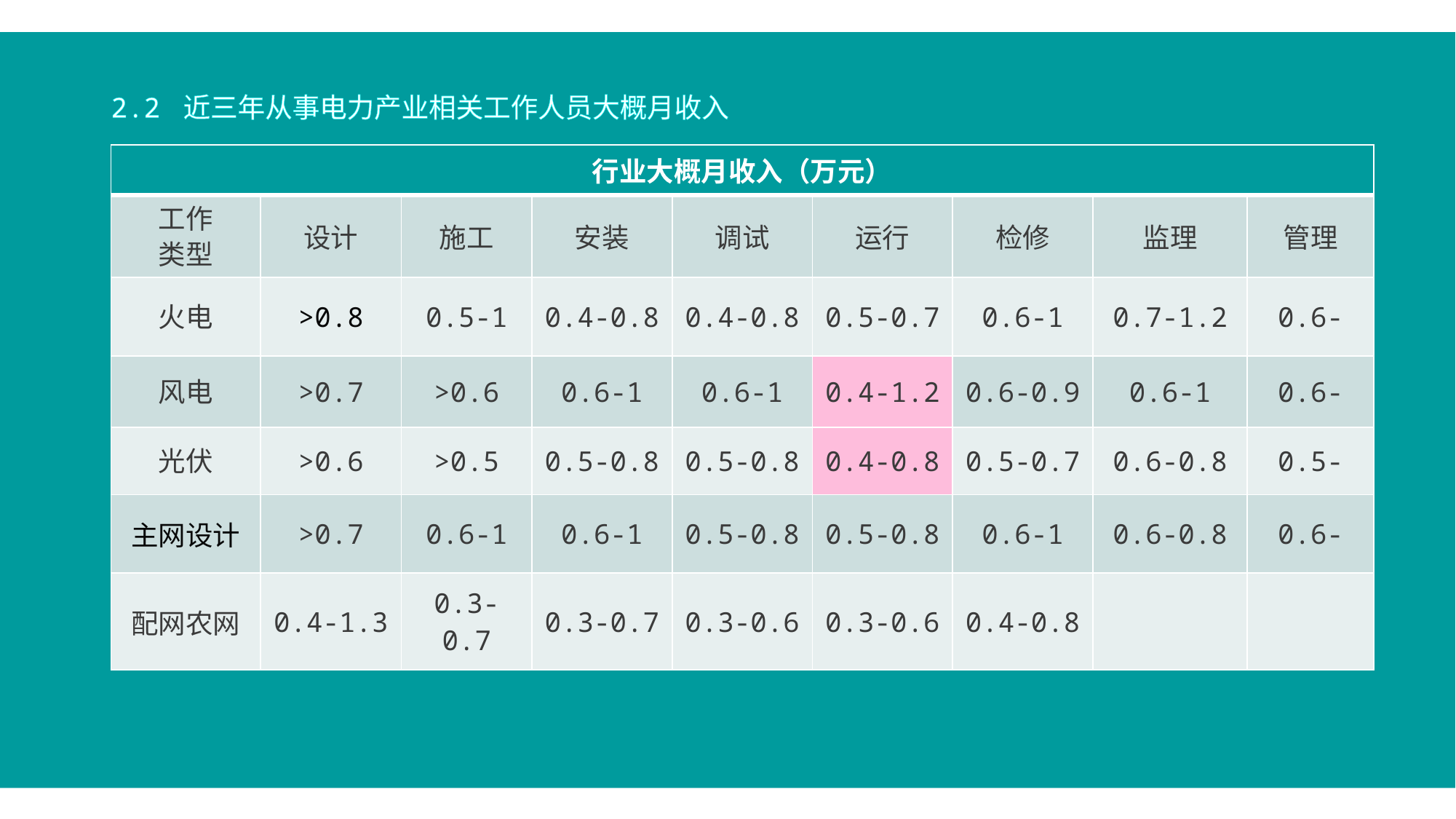

2.2 近三年从事电力产业相关工作人员大概月收入
| 行业大概月收入（万元） |  |  |  |  |  |  |  |  |
| --- | --- | --- | --- | --- | --- | --- | --- | --- |
| 工作 类型 | 设计 | 施工 | 安装 | 调试 | 运行 | 检修 | 监理 | 管理 |
| 火电 | >0.8 | 0.5-1 | 0.4-0.8 | 0.4-0.8 | 0.5-0.7 | 0.6-1 | 0.7-1.2 | 0.6- |
| 风电 | >0.7 | >0.6 | 0.6-1 | 0.6-1 | 0.4-1.2 | 0.6-0.9 | 0.6-1 | 0.6- |
| 光伏 | >0.6 | >0.5 | 0.5-0.8 | 0.5-0.8 | 0.4-0.8 | 0.5-0.7 | 0.6-0.8 | 0.5- |
| 主网设计 | >0.7 | 0.6-1 | 0.6-1 | 0.5-0.8 | 0.5-0.8 | 0.6-1 | 0.6-0.8 | 0.6- |
| 配网农网 | 0.4-1.3 | 0.3-0.7 | 0.3-0.7 | 0.3-0.6 | 0.3-0.6 | 0.4-0.8 |  |  |